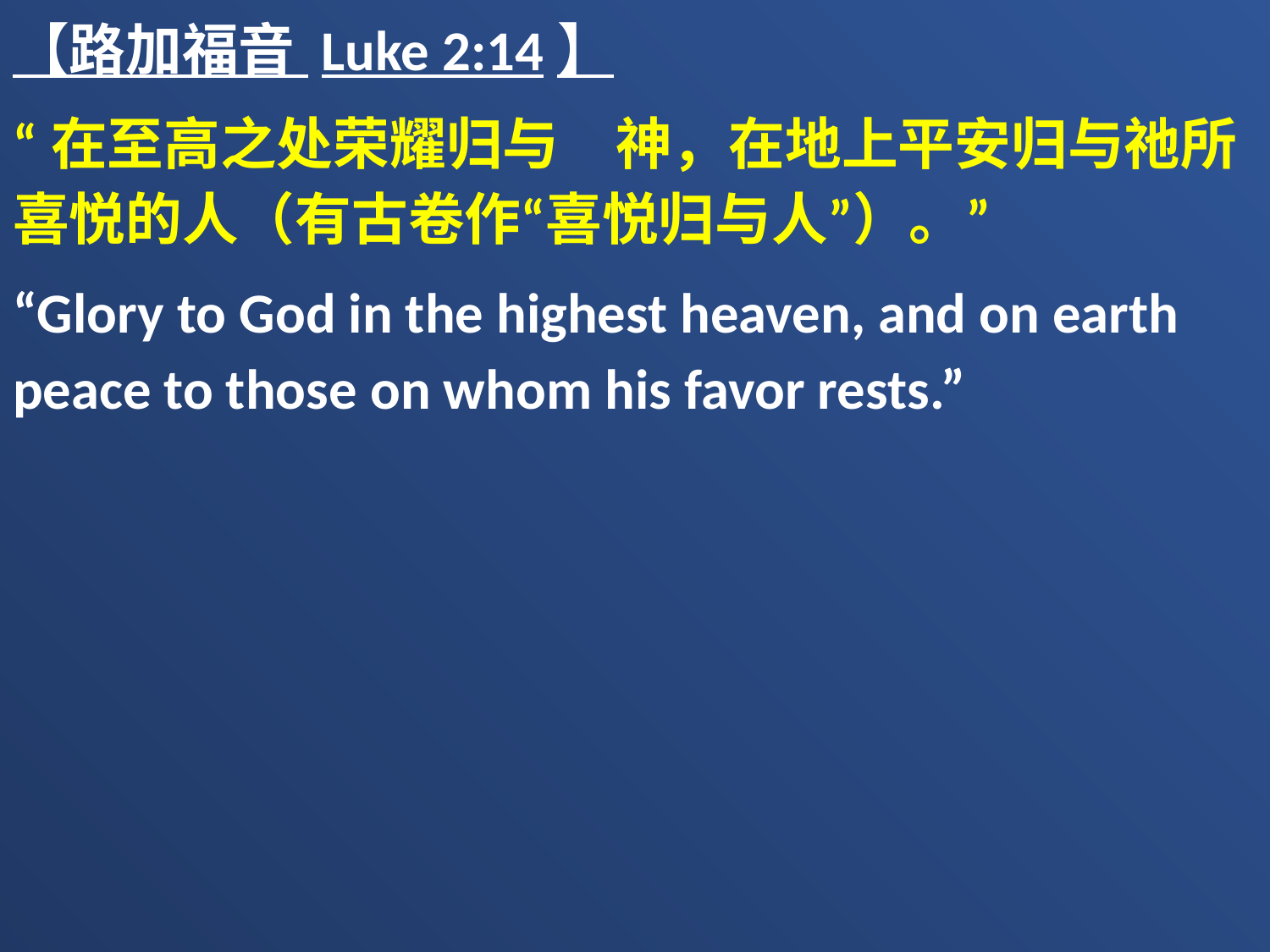

【路加福音 Luke 2:14】
“在至高之处荣耀归与　神，在地上平安归与祂所喜悦的人（有古卷作“喜悦归与人”）。”
“Glory to God in the highest heaven, and on earth peace to those on whom his favor rests.”